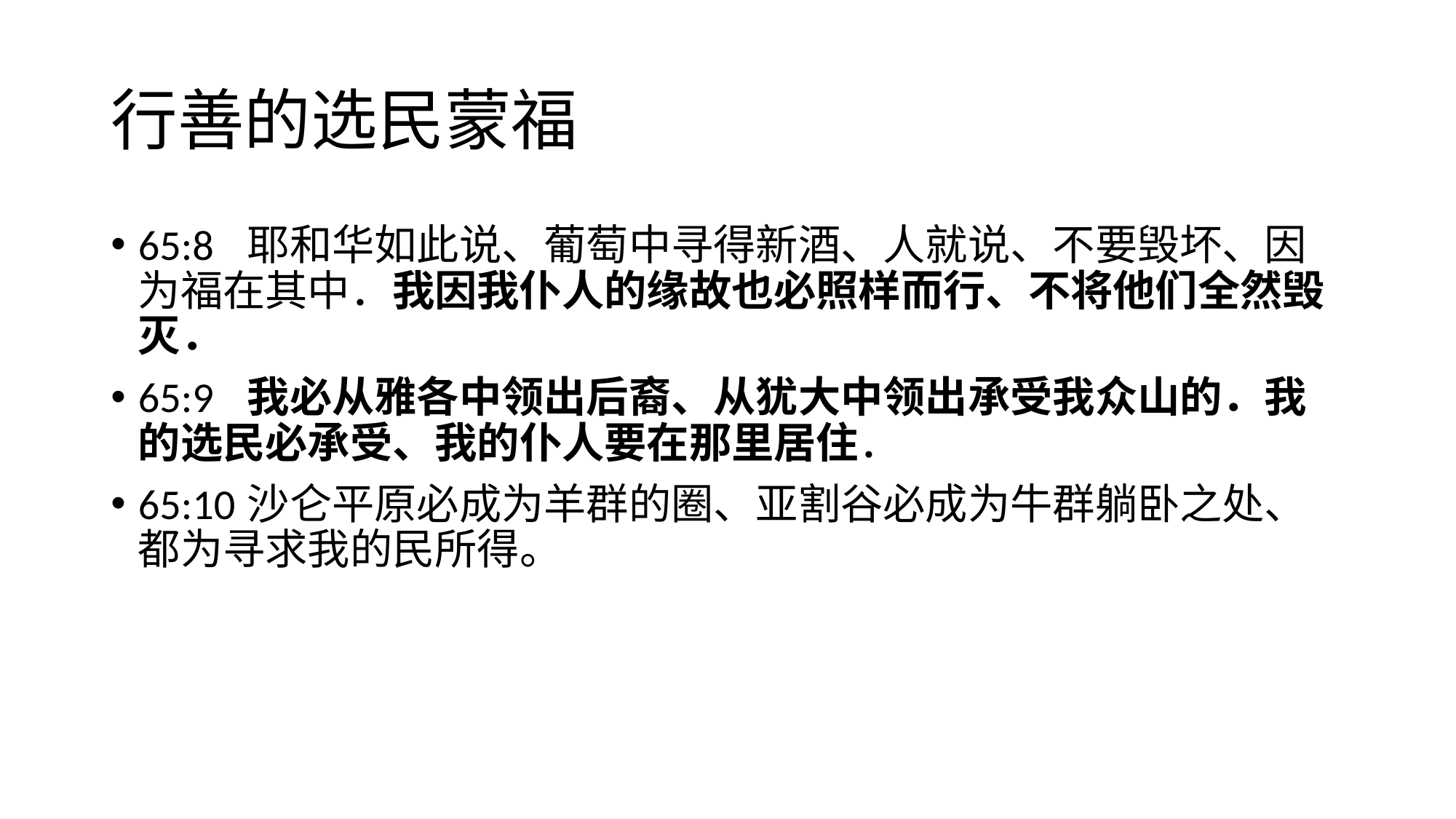

# 行善的选民蒙福
65:8	耶和华如此说、葡萄中寻得新酒、人就说、不要毁坏、因为福在其中．我因我仆人的缘故也必照样而行、不将他们全然毁灭．
65:9	我必从雅各中领出后裔、从犹大中领出承受我众山的．我的选民必承受、我的仆人要在那里居住．
65:10	沙仑平原必成为羊群的圈、亚割谷必成为牛群躺卧之处、都为寻求我的民所得。